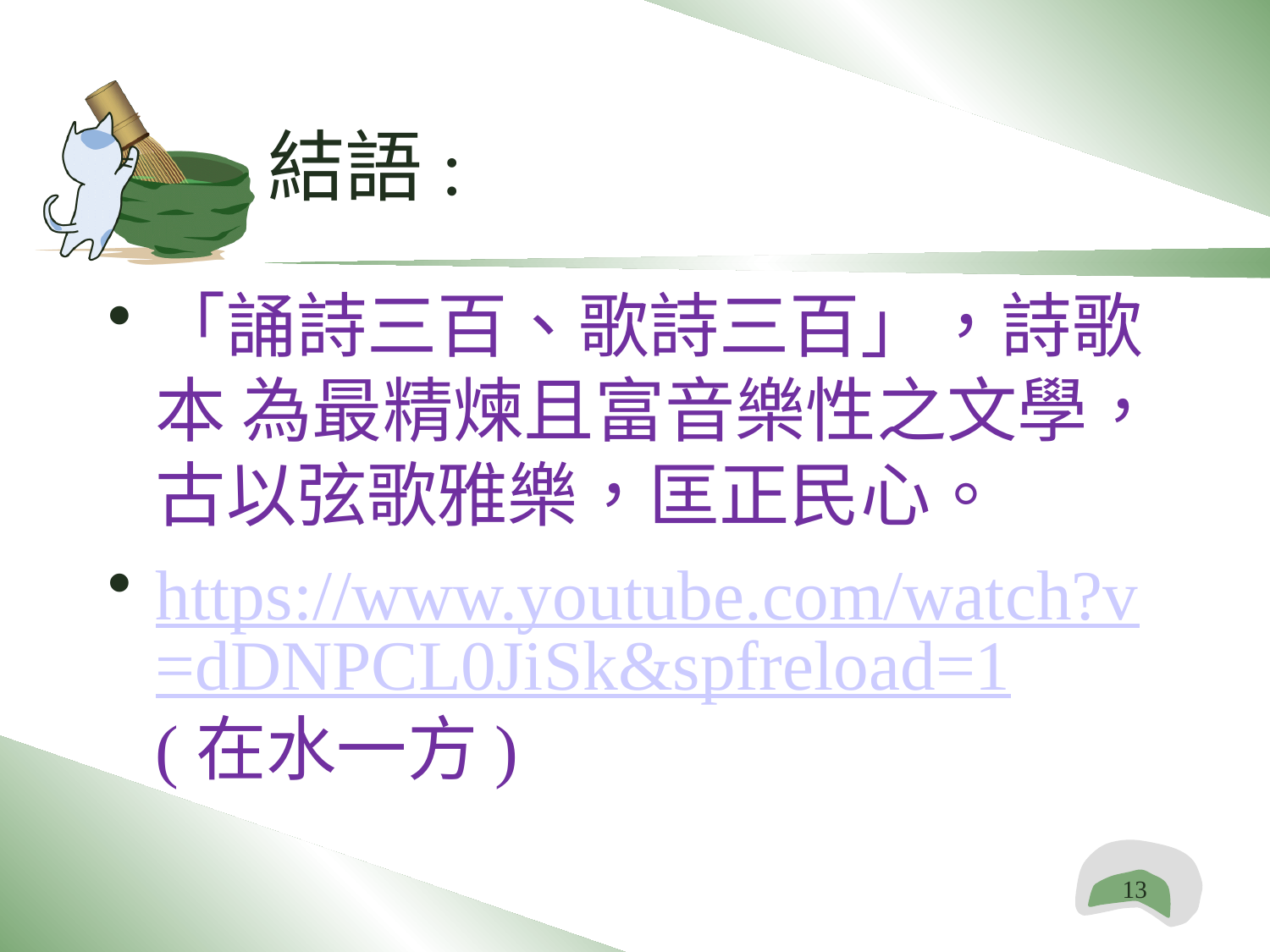

# 結語:
「誦詩三百、歌詩三百」，詩歌本 為最精煉且富音樂性之文學，古以弦歌雅樂，匡正民心。
https://www.youtube.com/watch?v=dDNPCL0JiSk&spfreload=1(在水一方)
13